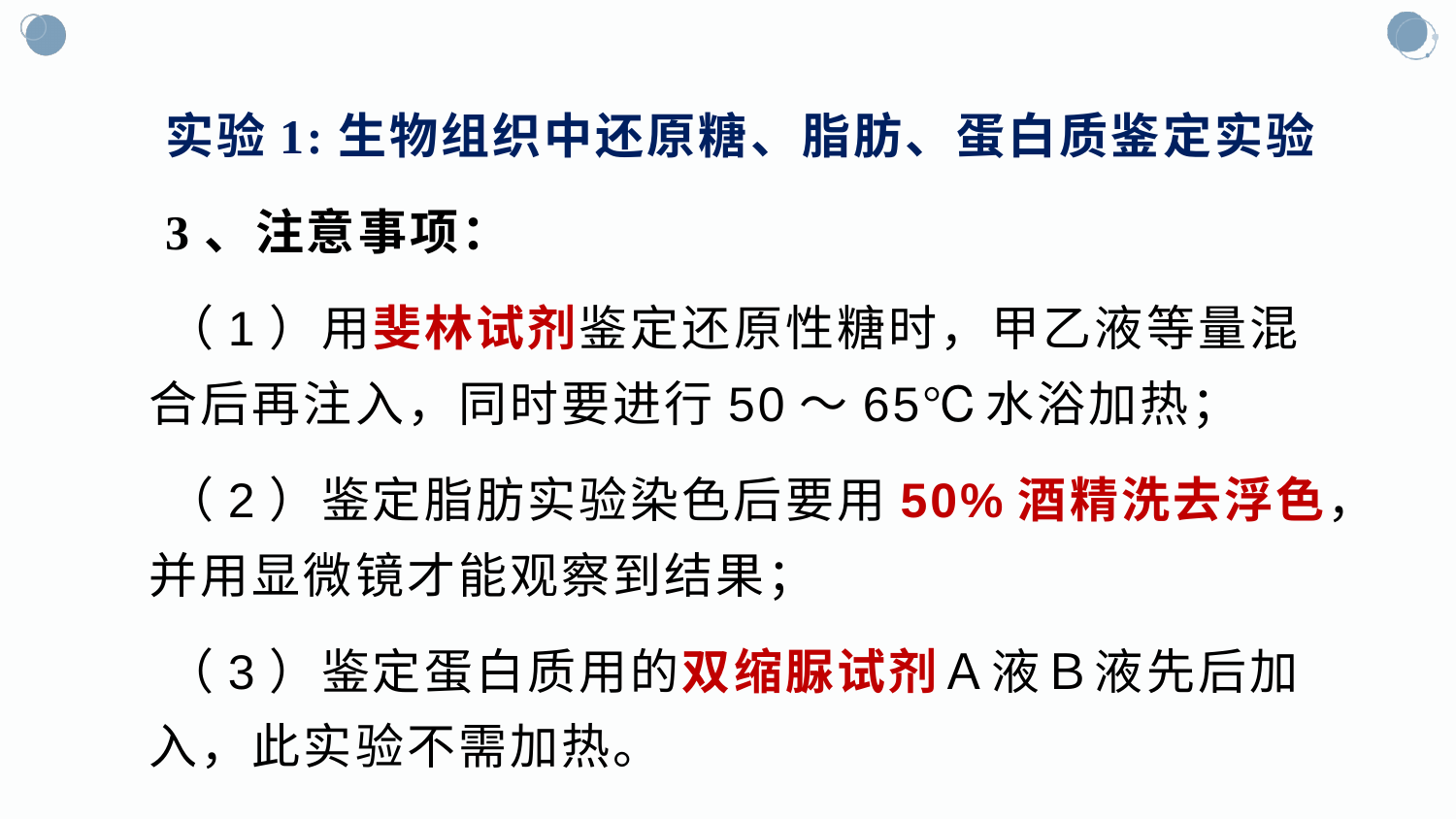

实验1:生物组织中还原糖、脂肪、蛋白质鉴定实验
3、注意事项：
（1）用斐林试剂鉴定还原性糖时，甲乙液等量混合后再注入，同时要进行50～65℃水浴加热；
（2）鉴定脂肪实验染色后要用50%酒精洗去浮色，并用显微镜才能观察到结果；
（3）鉴定蛋白质用的双缩脲试剂Ａ液Ｂ液先后加入，此实验不需加热。